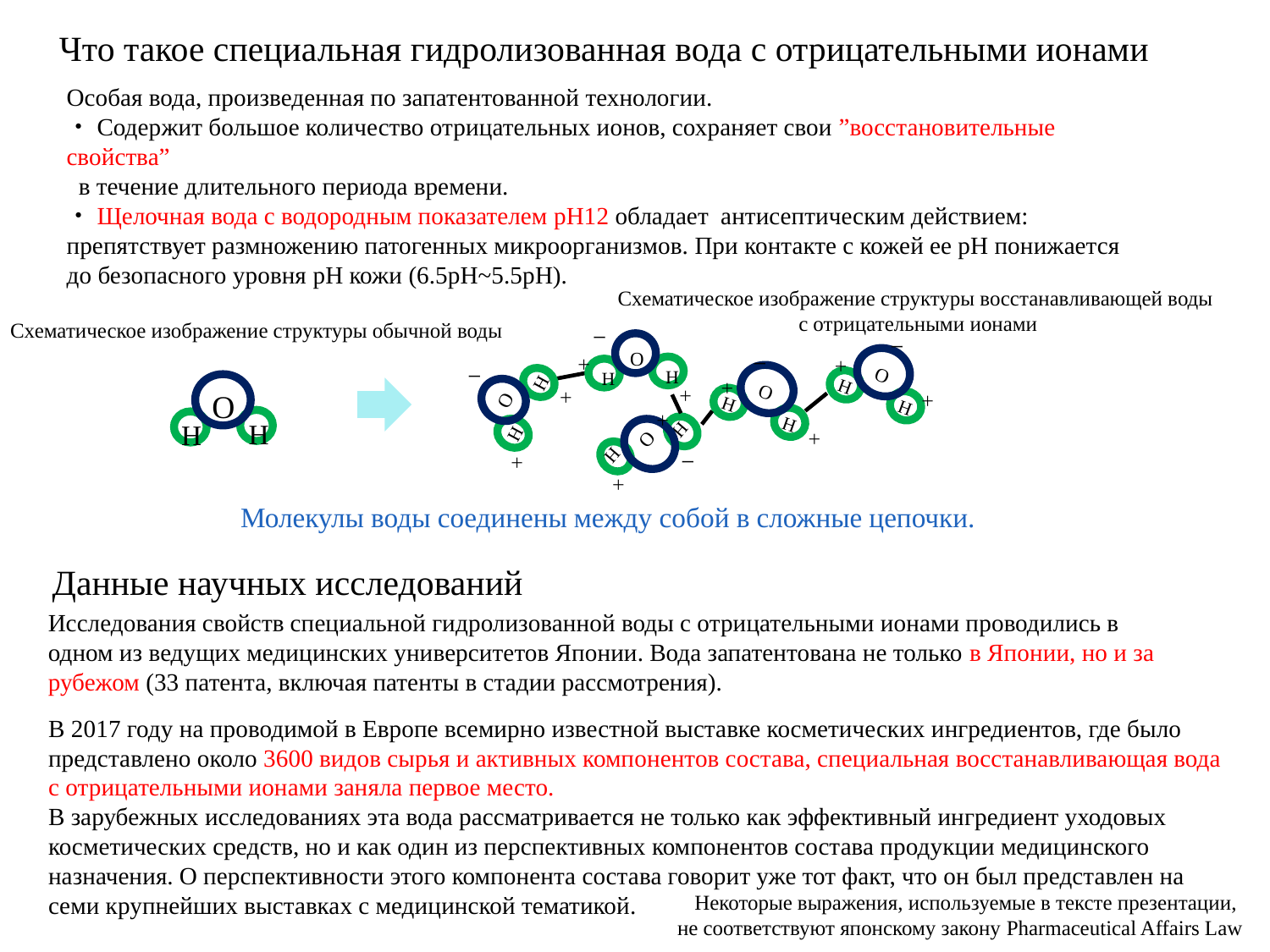

Что такое специальная гидролизованная вода с отрицательными ионами
Особая вода, произведенная по запатентованной технологии.
・Содержит большое количество отрицательных ионов, сохраняет свои ”восстановительные свойства”
  в течение длительного периода времени.
・Щелочная вода с водородным показателем pH12 обладает  антисептическим действием: препятствует размножению патогенных микроорганизмов. При контакте с кожей ее pH понижается до безопасного уровня pH кожи (6.5pH~5.5pH).
Схематическое изображение структуры восстанавливающей воды
с отрицательными ионами

O

H

H

O
H

H

O
H

H

O

H

H

H

O

H
ー
ー
ー
＋
＋
ー
＋
＋
＋
＋
＋
＋
ー
＋
＋
Схематическое изображение структуры обычной воды

O

H
H

                           Молекулы воды соединены между собой в сложные цепочки.
Данные научных исследований
Исследования свойств специальной гидролизованной воды с отрицательными ионами проводились в одном из ведущих медицинских университетов Японии. Вода запатентована не только в Японии, но и за рубежом (33 патента, включая патенты в стадии рассмотрения).
В 2017 году на проводимой в Европе всемирно известной выставке косметических ингредиентов, где было представлено около 3600 видов сырья и активных компонентов состава, специальная восстанавливающая вода с отрицательными ионами заняла первое место.
В зарубежных исследованиях эта вода рассматривается не только как эффективный ингредиент уходовых косметических средств, но и как один из перспективных компонентов состава продукции медицинского назначения. О перспективности этого компонента состава говорит уже тот факт, что он был представлен на семи крупнейших выставках с медицинской тематикой.
Некоторые выражения, используемые в тексте презентации,
не соответствуют японскому закону Pharmaceutical Affairs Law